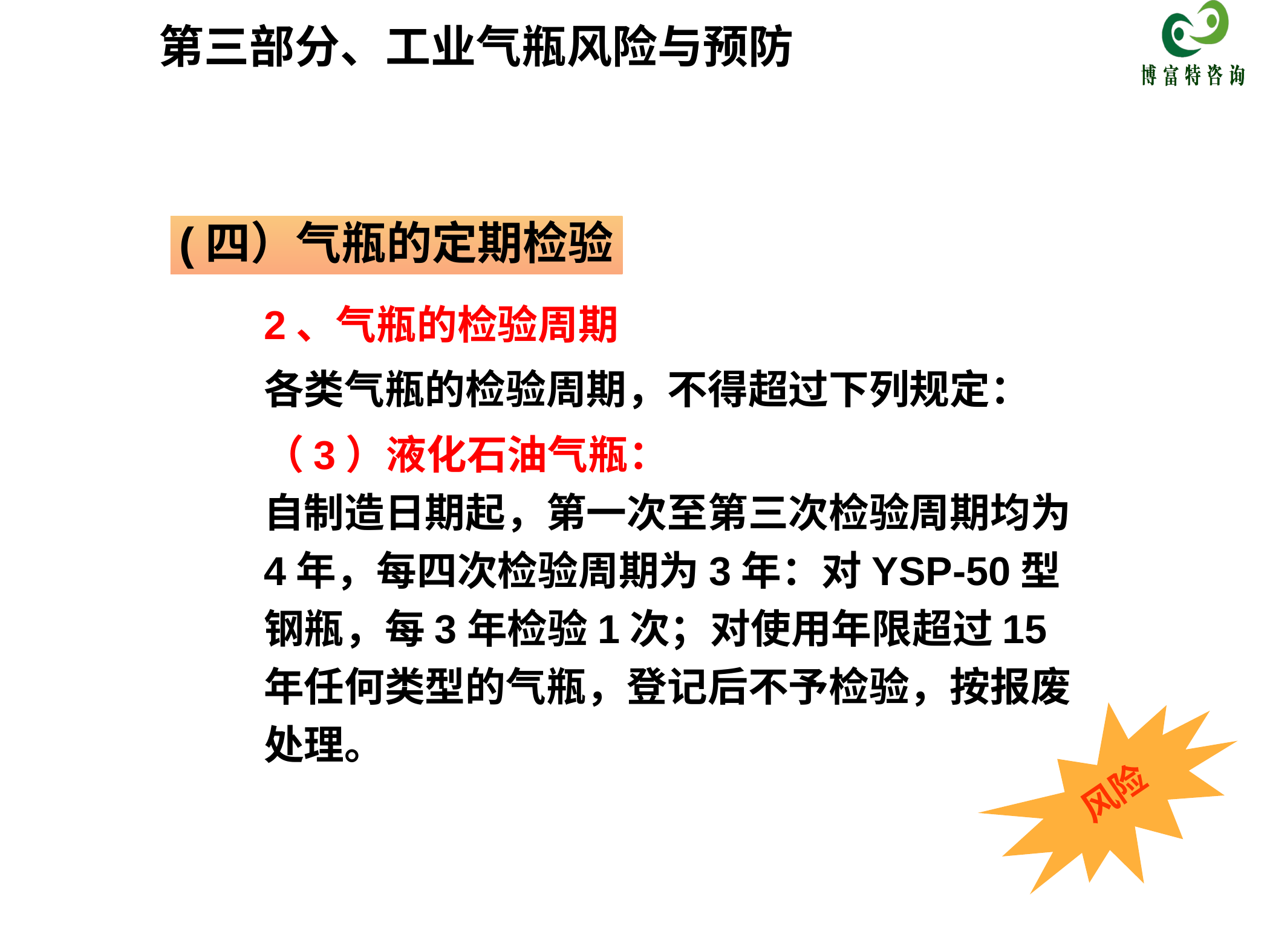

第三部分、工业气瓶风险与预防
(四）气瓶的定期检验
2、气瓶的检验周期
各类气瓶的检验周期，不得超过下列规定：
（3）液化石油气瓶：
自制造日期起，第一次至第三次检验周期均为4年，每四次检验周期为3年：对YSP-50型钢瓶，每3年检验1次；对使用年限超过15年任何类型的气瓶，登记后不予检验，按报废处理。
风险